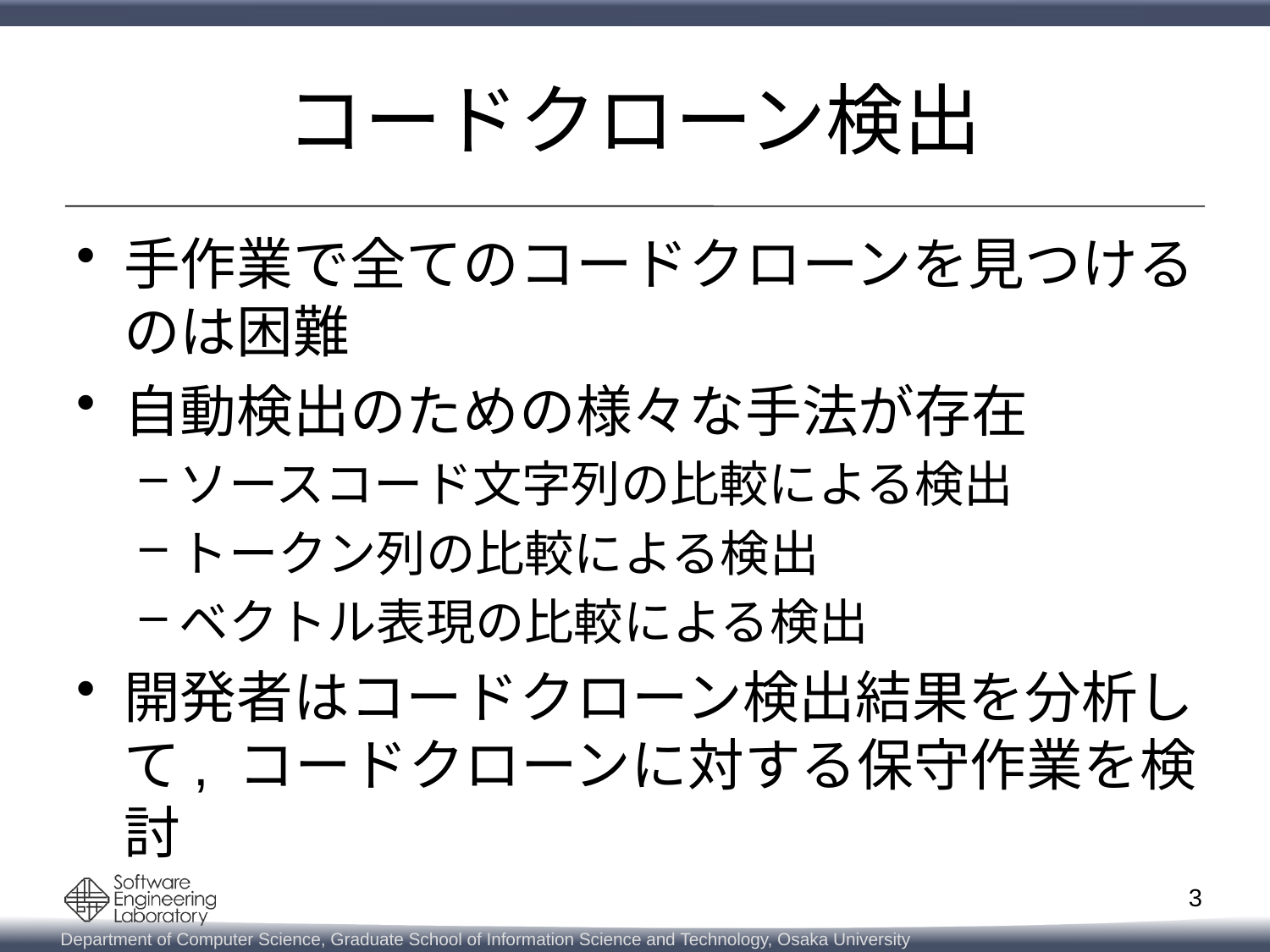

# コードクローン検出
手作業で全てのコードクローンを見つけるのは困難
自動検出のための様々な手法が存在
ソースコード文字列の比較による検出
トークン列の比較による検出
ベクトル表現の比較による検出
開発者はコードクローン検出結果を分析して, コードクローンに対する保守作業を検討
3